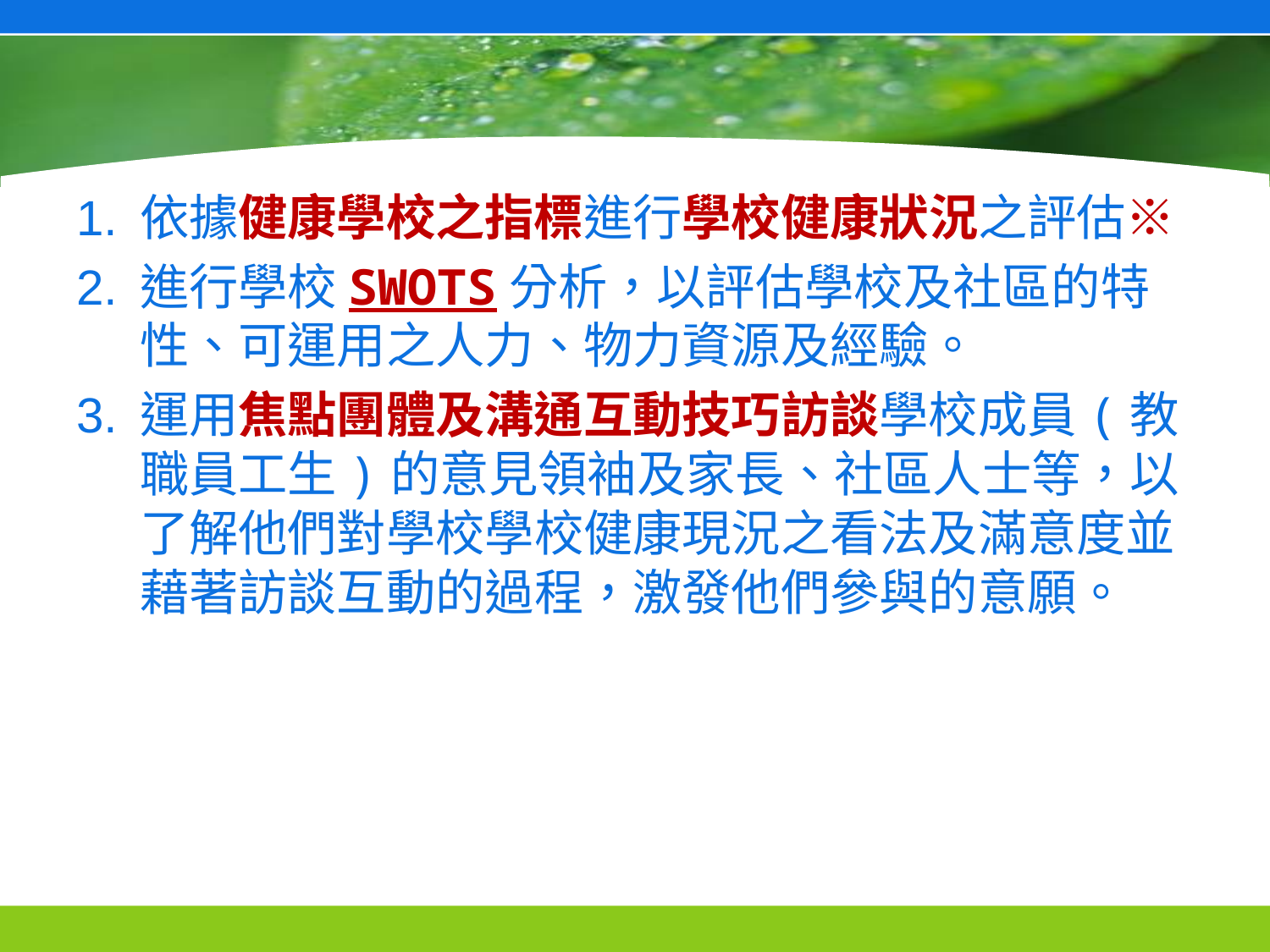

#
依據健康學校之指標進行學校健康狀況之評估※
進行學校SWOTS分析，以評估學校及社區的特性、可運用之人力、物力資源及經驗。
運用焦點團體及溝通互動技巧訪談學校成員(教職員工生)的意見領袖及家長、社區人士等，以了解他們對學校學校健康現況之看法及滿意度並藉著訪談互動的過程，激發他們參與的意願。